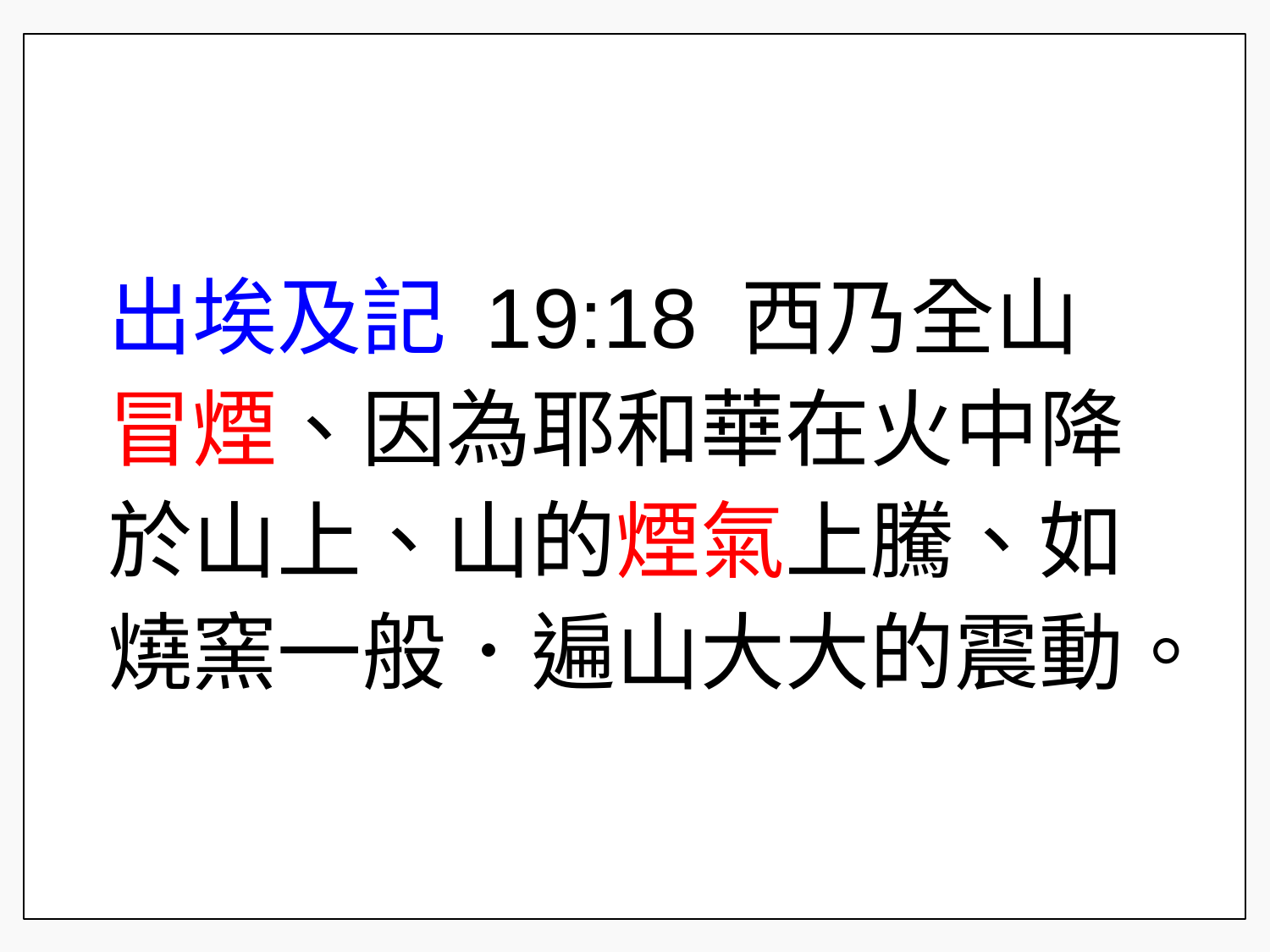

出埃及記 19:18 西乃全山冒煙、因為耶和華在火中降於山上、山的煙氣上騰、如燒窯一般．遍山大大的震動。